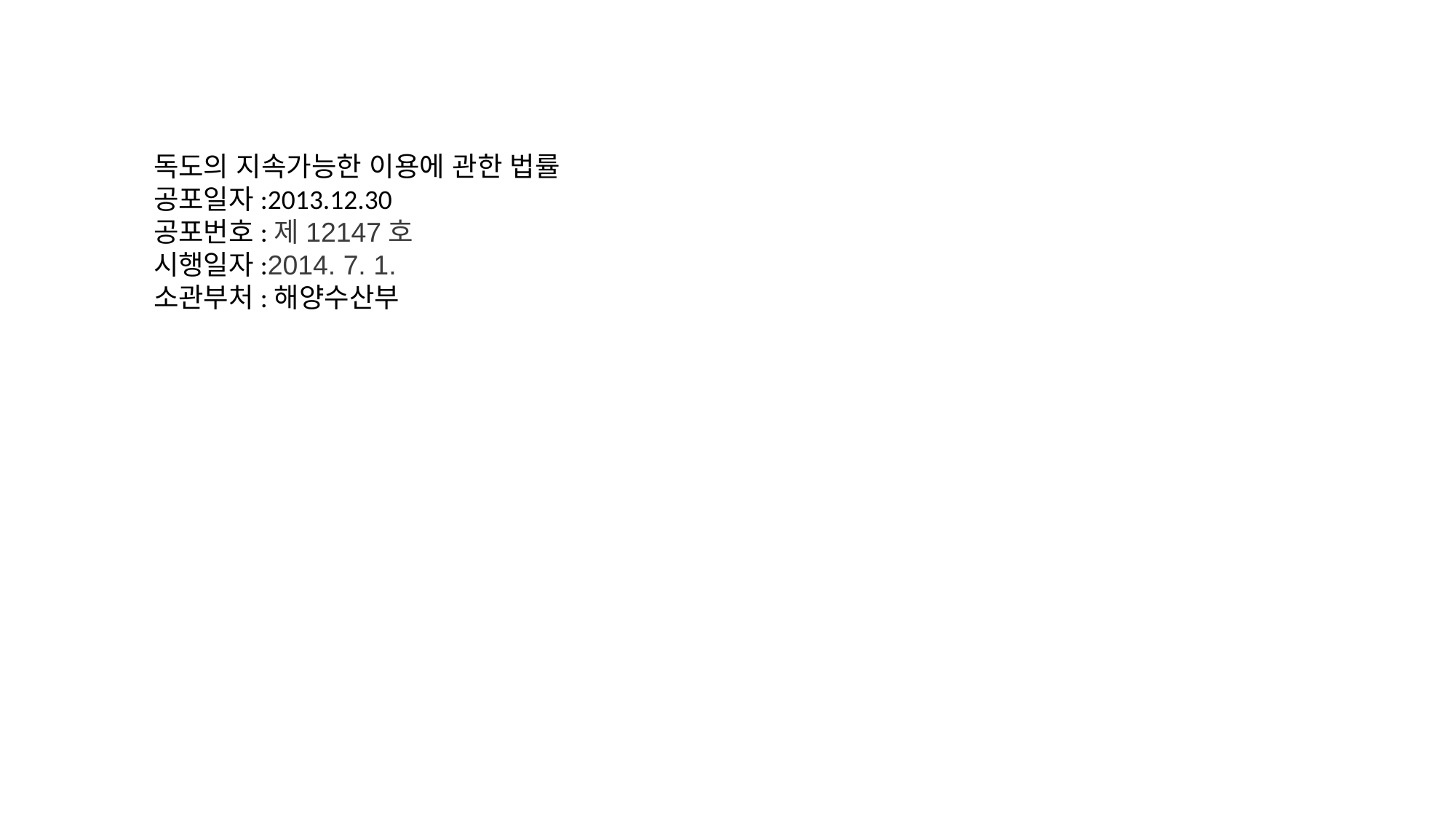

독도의 지속가능한 이용에 관한 법률
공포일자:2013.12.30
공포번호:제12147호
시행일자:2014. 7. 1.
소관부처:해양수산부